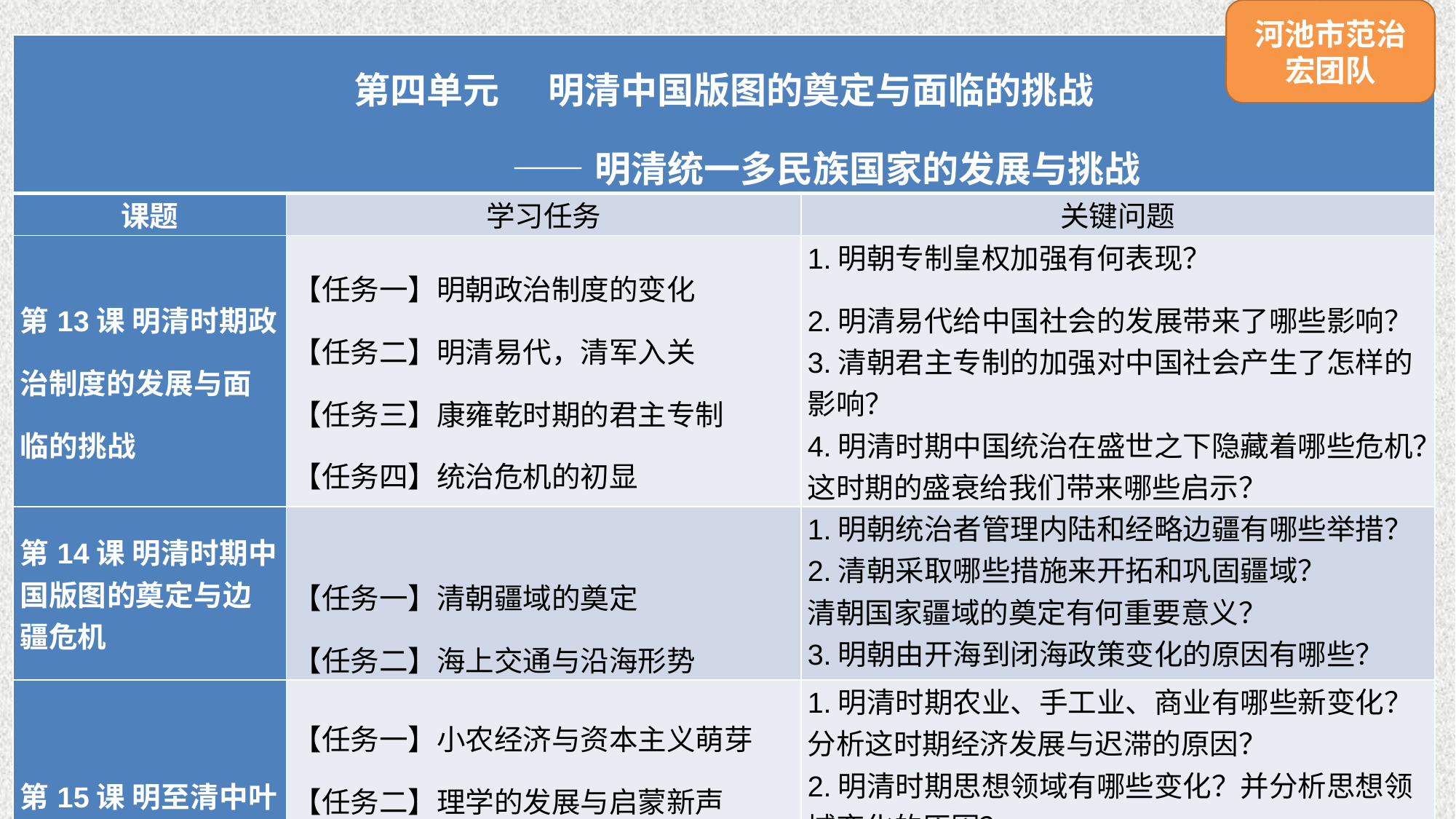

河池市范治宏团队
| 第四单元 明清中国版图的奠定与面临的挑战 ——明清统一多民族国家的发展与挑战 |  |  |
| --- | --- | --- |
| 课题 | 学习任务 | 关键问题 |
| 第13课 明清时期政治制度的发展与面临的挑战 | 【任务一】明朝政治制度的变化 【任务二】明清易代，清军入关 【任务三】康雍乾时期的君主专制 【任务四】统治危机的初显 | 1.明朝专制皇权加强有何表现？ 2.明清易代给中国社会的发展带来了哪些影响？ 3.清朝君主专制的加强对中国社会产生了怎样的影响？ 4.明清时期中国统治在盛世之下隐藏着哪些危机？这时期的盛衰给我们带来哪些启示？ |
| 第14课 明清时期中国版图的奠定与边疆危机 | 【任务一】清朝疆域的奠定 【任务二】海上交通与沿海形势 | 1.明朝统治者管理内陆和经略边疆有哪些举措？ 2.清朝采取哪些措施来开拓和巩固疆域？ 清朝国家疆域的奠定有何重要意义？ 3.明朝由开海到闭海政策变化的原因有哪些？ |
| 第15课 明至清中叶经济、文化的发展与局限 | 【任务一】小农经济与资本主义萌芽 【任务二】理学的发展与启蒙新声 【任务三】文学艺术之变化 【任务四】传统科技大成与西学东渐 | 1.明清时期农业、手工业、商业有哪些新变化？分析这时期经济发展与迟滞的原因？ 2.明清时期思想领域有哪些变化？并分析思想领域变化的原因？ 3.明清时期文学艺术得以繁荣发展的原因是什么？ 4.明清时期中国科技有哪些发展？面临哪些挑战？ |
#